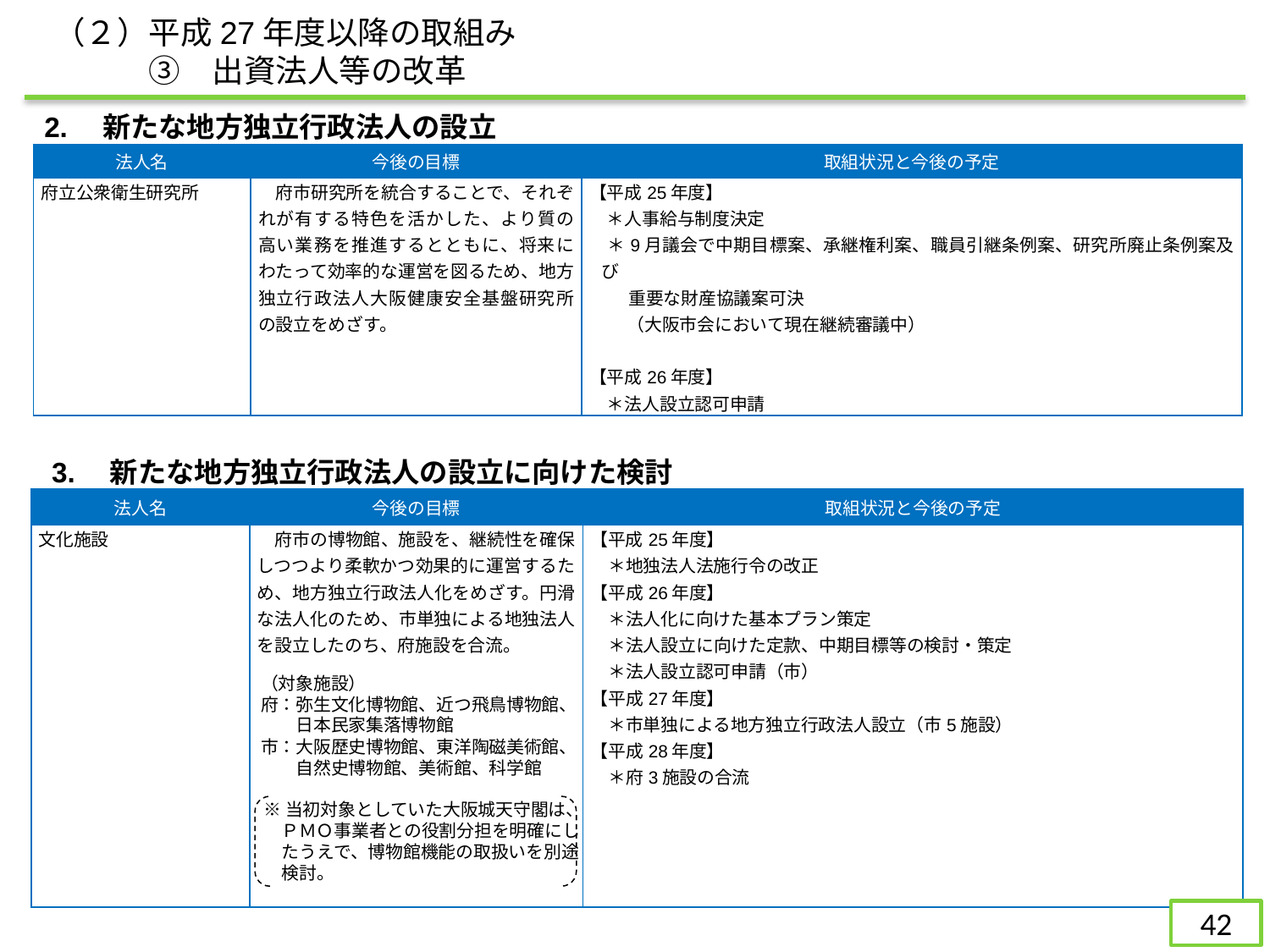

（２）平成27年度以降の取組み
　　　③　出資法人等の改革
2.　新たな地方独立行政法人の設立
| 法人名 | 今後の目標 | 取組状況と今後の予定 |
| --- | --- | --- |
| 府立公衆衛生研究所 | 府市研究所を統合することで、それぞれが有する特色を活かした、より質の高い業務を推進するとともに、将来にわたって効率的な運営を図るため、地方独立行政法人大阪健康安全基盤研究所の設立をめざす。 | 【平成25年度】 　＊人事給与制度決定 　＊9月議会で中期目標案、承継権利案、職員引継条例案、研究所廃止条例案及び 　　 重要な財産協議案可決 　 （大阪市会において現在継続審議中） 【平成26年度】 　＊法人設立認可申請 |
3.　新たな地方独立行政法人の設立に向けた検討
| 法人名 | 今後の目標 | 取組状況と今後の予定 |
| --- | --- | --- |
| 文化施設 | 府市の博物館、施設を、継続性を確保しつつより柔軟かつ効果的に運営するため、地方独立行政法人化をめざす。円滑な法人化のため、市単独による地独法人を設立したのち、府施設を合流。 | 【平成25年度】 　＊地独法人法施行令の改正 【平成26年度】 　＊法人化に向けた基本プラン策定 　＊法人設立に向けた定款、中期目標等の検討・策定 　＊法人設立認可申請（市） 【平成27年度】  　＊市単独による地方独立行政法人設立（市5施設） 【平成28年度】 　＊府3施設の合流 |
（対象施設）
府：弥生文化博物館、近つ飛鳥博物館、
　　日本民家集落博物館
市：大阪歴史博物館、東洋陶磁美術館、
　　自然史博物館、美術館、科学館
※当初対象としていた大阪城天守閣は、
　ＰＭＯ事業者との役割分担を明確にし
　たうえで、博物館機能の取扱いを別途
　検討。

42
21